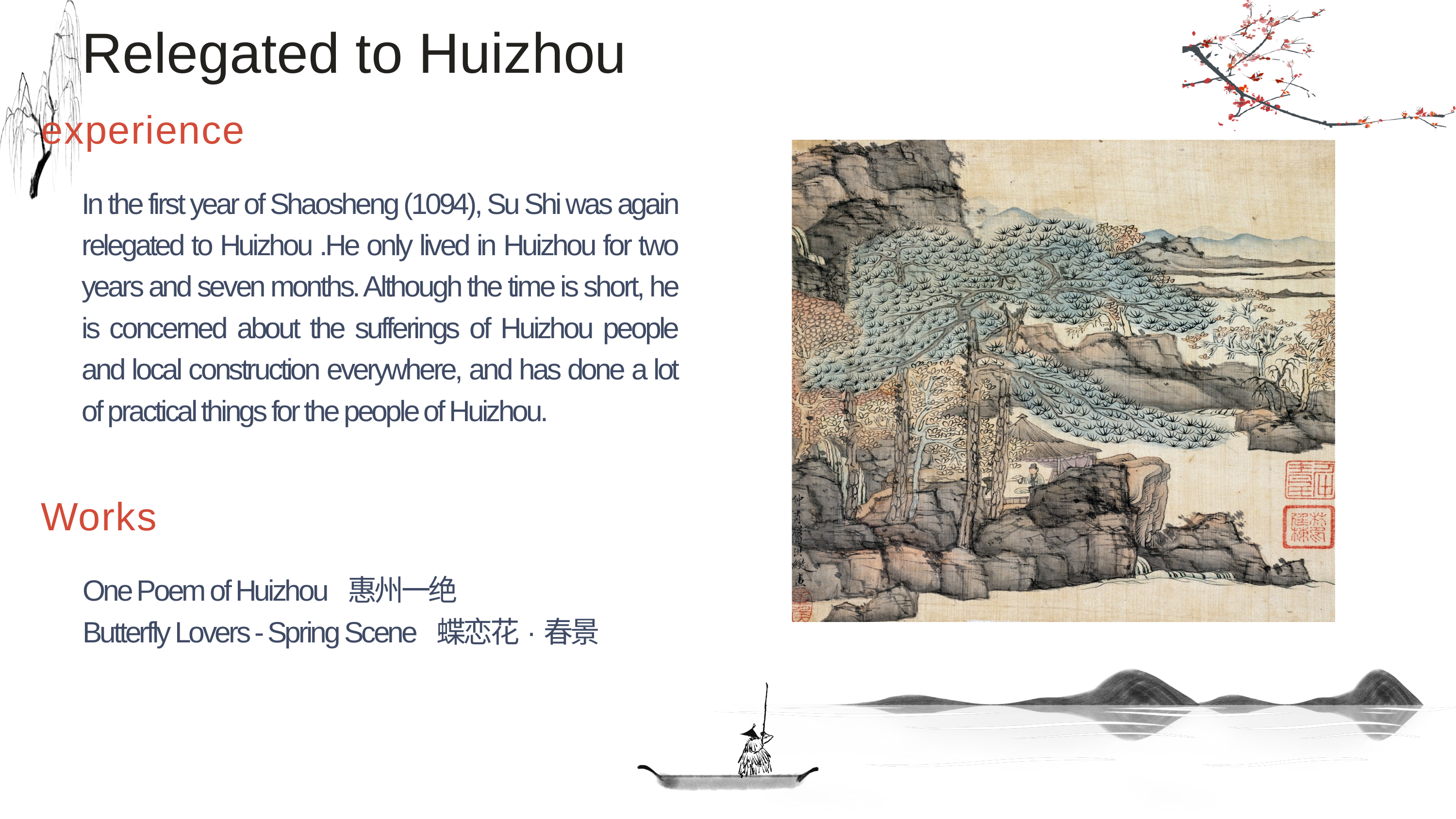

Relegated to Huizhou
experience

In the first year of Shaosheng (1094), Su Shi was again relegated to Huizhou .He only lived in Huizhou for two years and seven months. Although the time is short, he is concerned about the sufferings of Huizhou people and local construction everywhere, and has done a lot of practical things for the people of Huizhou.
Works
One Poem of Huizhou  惠州一绝
Butterfly Lovers - Spring Scene  蝶恋花·春景